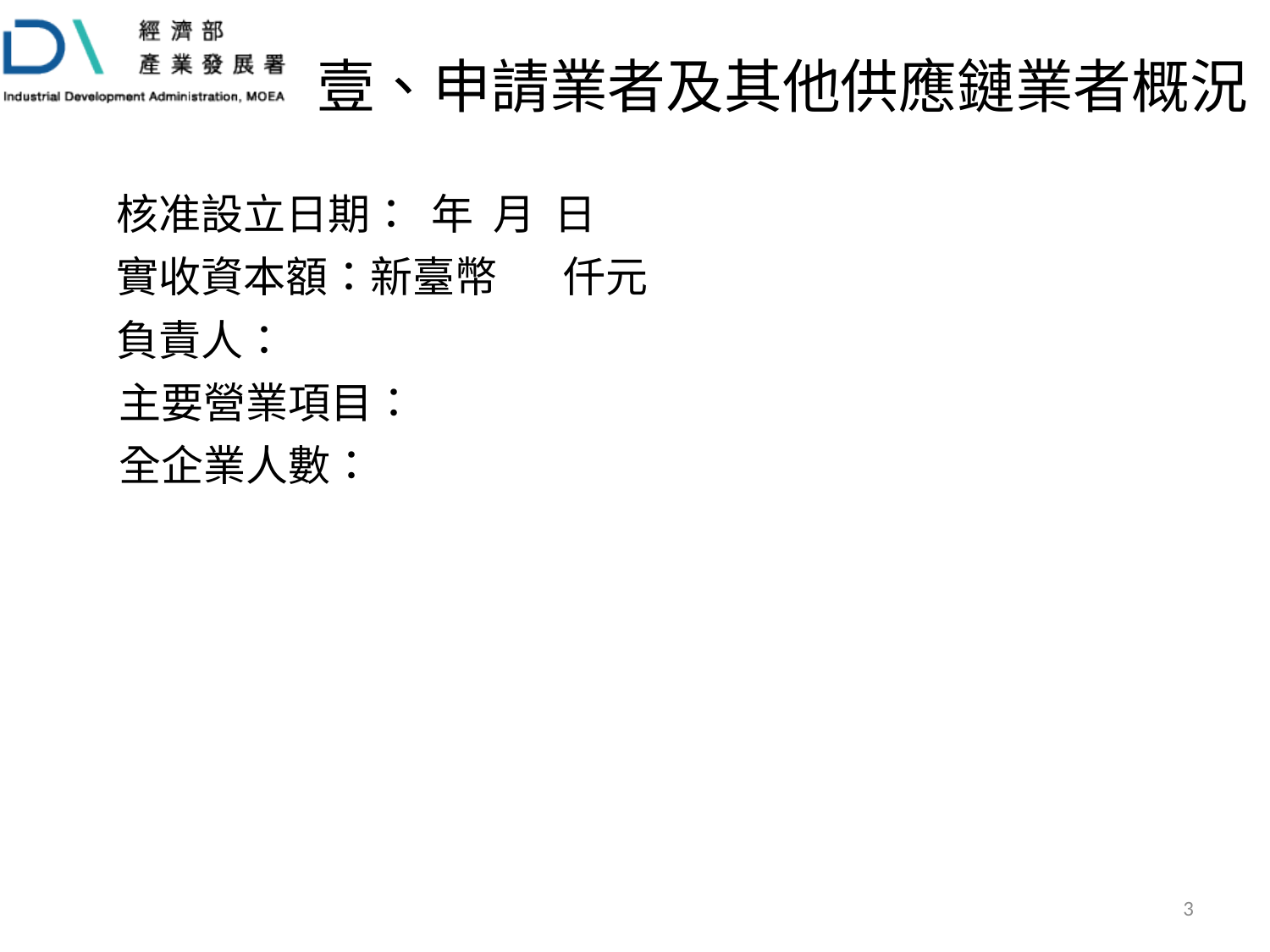

壹、申請業者及其他供應鏈業者概況
核准設立日期：  年  月  日
實收資本額：新臺幣       仟元
負責人：
主要營業項目：
全企業人數：
3